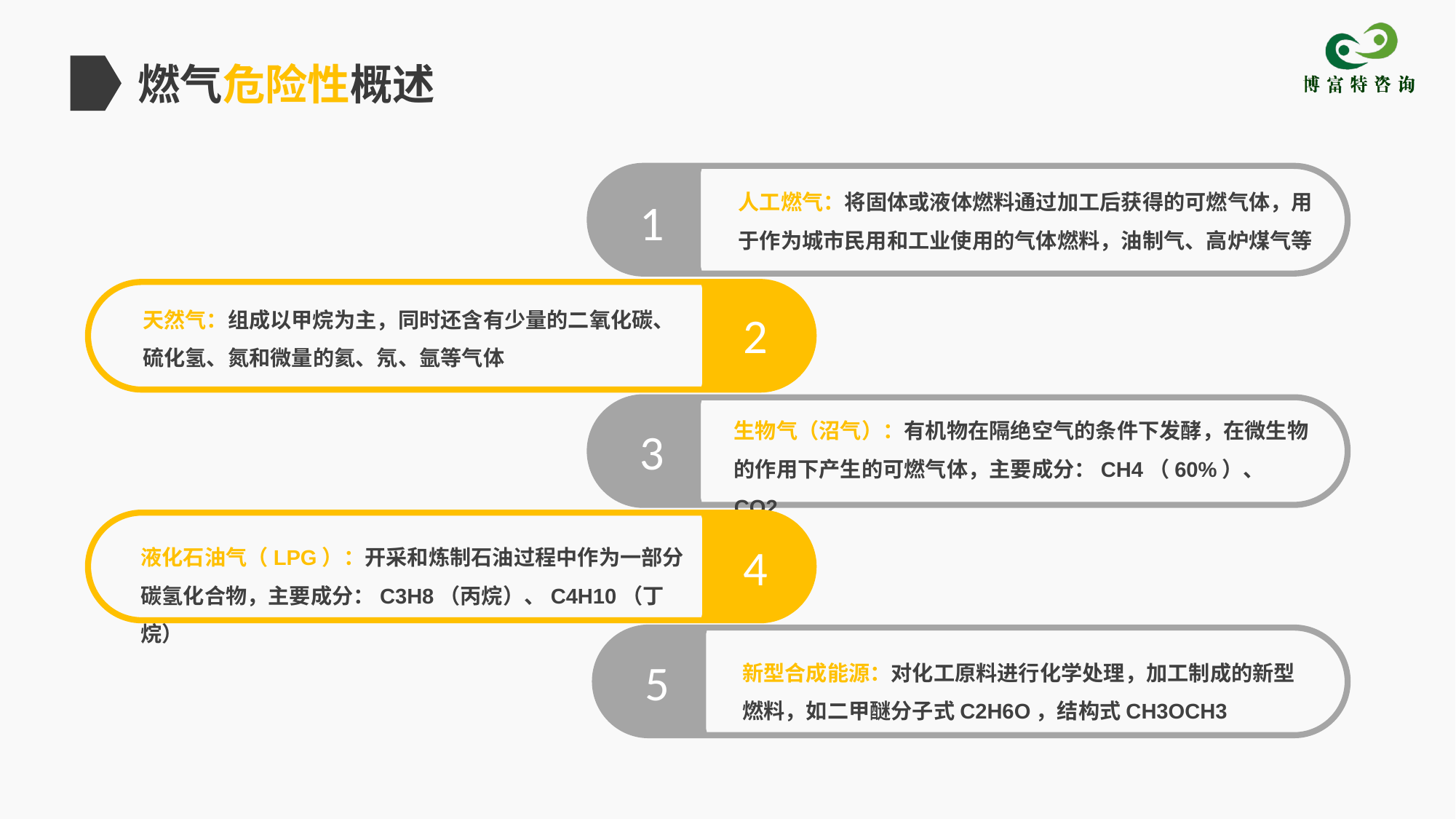

燃气危险性概述

人工燃气：将固体或液体燃料通过加工后获得的可燃气体，用于作为城市民用和工业使用的气体燃料，油制气、高炉煤气等
1

天然气：组成以甲烷为主，同时还含有少量的二氧化碳、硫化氢、氮和微量的氦、氖、氩等气体
2

生物气（沼气）：有机物在隔绝空气的条件下发酵，在微生物的作用下产生的可燃气体，主要成分：CH4（60%）、 CO2
3

液化石油气（LPG）：开采和炼制石油过程中作为一部分碳氢化合物，主要成分：C3H8（丙烷）、C4H10（丁烷）
4

新型合成能源：对化工原料进行化学处理，加工制成的新型燃料，如二甲醚分子式C2H6O，结构式CH3OCH3
5